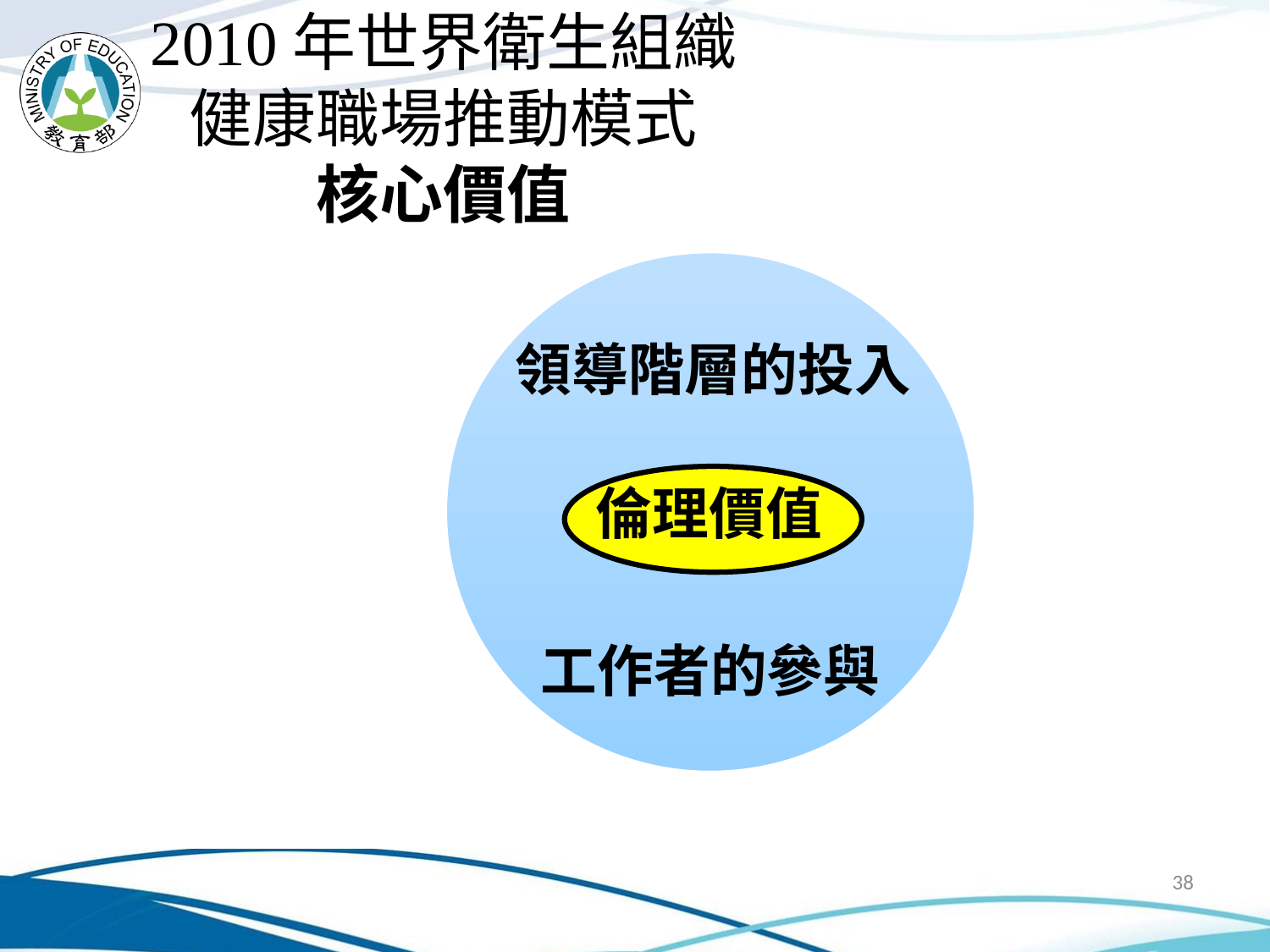

2010年世界衛生組織
健康職場推動模式
核心價值

領導階層的投入

倫理價值
工作者的參與
38